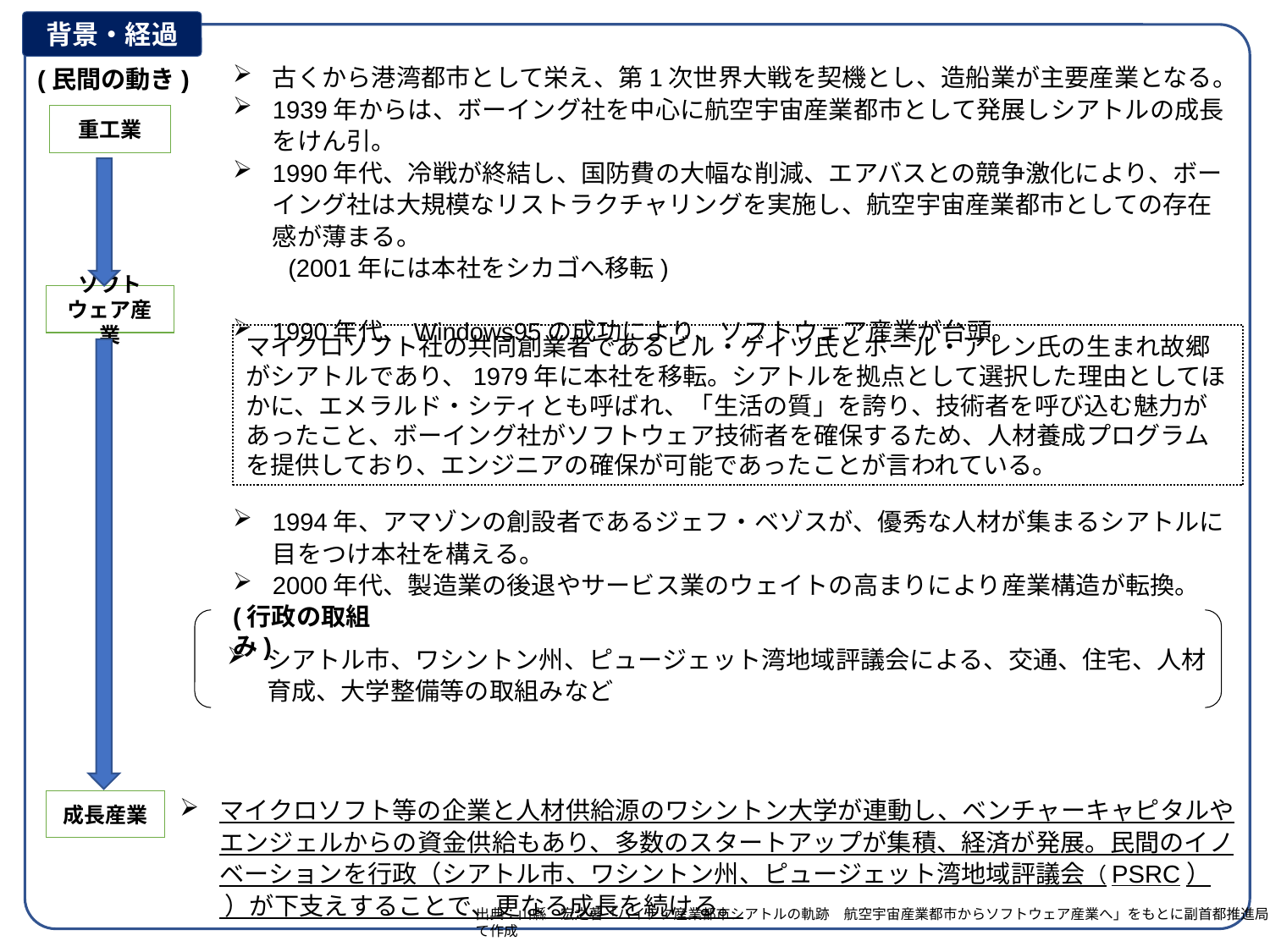

背景・経過

(民間の動き)
古くから港湾都市として栄え、第1次世界大戦を契機とし、造船業が主要産業となる。
1939年からは、ボーイング社を中心に航空宇宙産業都市として発展しシアトルの成長をけん引。
1990年代、冷戦が終結し、国防費の大幅な削減、エアバスとの競争激化により、ボーイング社は大規模なリストラクチャリングを実施し、航空宇宙産業都市としての存在感が薄まる。
　　(2001年には本社をシカゴへ移転)

1990年代、Windows95の成功により、ソフトウェア産業が台頭。

1994年、アマゾンの創設者であるジェフ・ベゾスが、優秀な人材が集まるシアトルに目をつけ本社を構える。
2000年代、製造業の後退やサービス業のウェイトの高まりにより産業構造が転換。
重工業

ソフトウェア産業
マイクロソフト社の共同創業者であるビル・ゲイツ氏とポール・アレン氏の生まれ故郷がシアトルであり、1979年に本社を移転。シアトルを拠点として選択した理由としてほかに、エメラルド・シティとも呼ばれ、「生活の質」を誇り、技術者を呼び込む魅力があったこと、ボーイング社がソフトウェア技術者を確保するため、人材養成プログラムを提供しており、エンジニアの確保が可能であったことが言われている。

(行政の取組み)

シアトル市、ワシントン州、ピュージェット湾地域評議会による、交通、住宅、人材育成、大学整備等の取組みなど

マイクロソフト等の企業と人材供給源のワシントン大学が連動し、ベンチャーキャピタルやエンジェルからの資金供給もあり、多数のスタートアップが集積、経済が発展。民間のイノベーションを行政（シアトル市、ワシントン州、ピュージェット湾地域評議会（PSRC） ）が下支えすることで、更なる成長を続ける。
成長産業
出典：山縣　宏之著「ハイテク産業都市シアトルの軌跡　航空宇宙産業都市からソフトウェア産業へ」をもとに副首都推進局にて作成